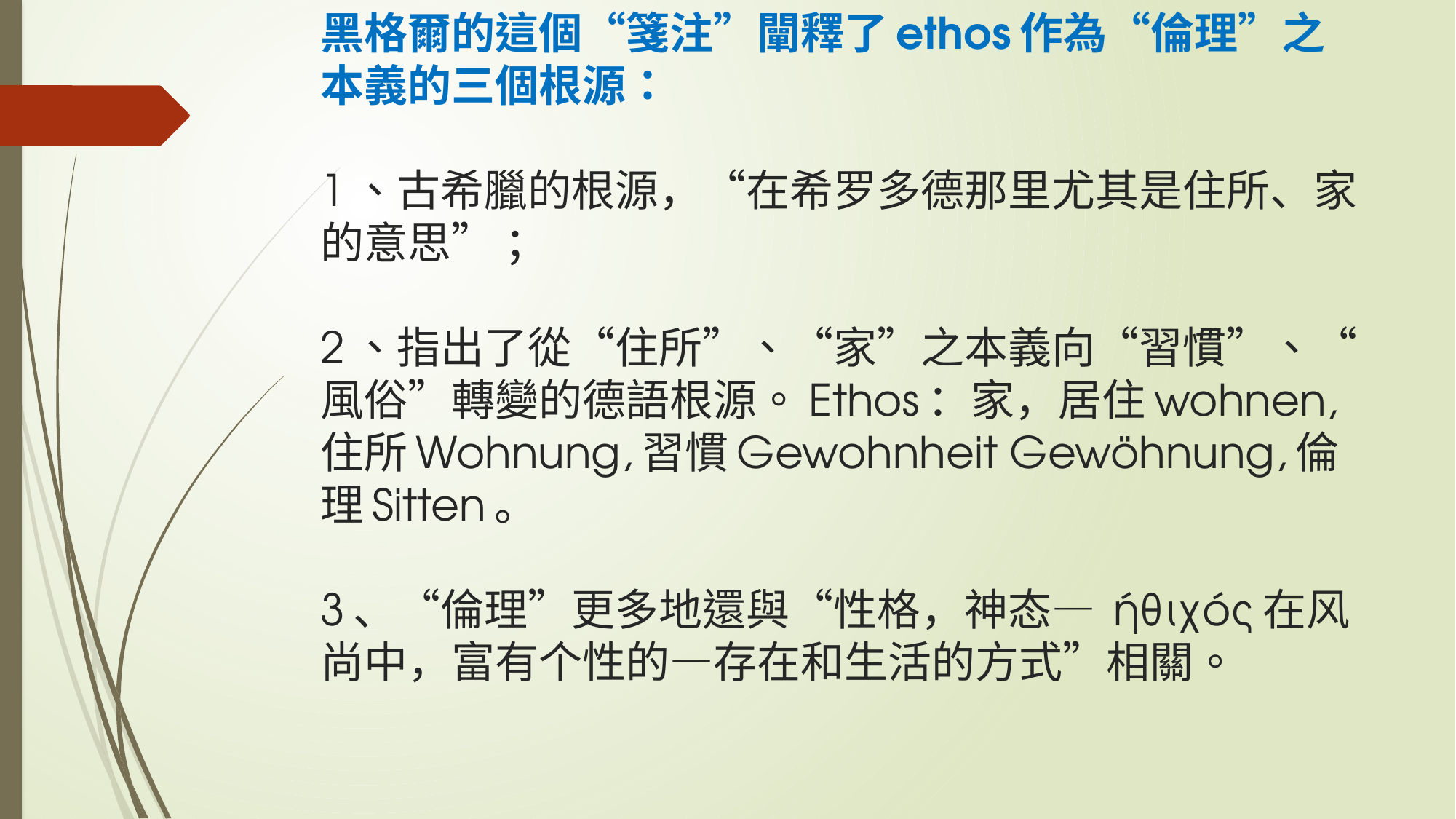

# 黑格爾的這個“箋注”闡釋了ethos作為“倫理”之本義的三個根源： 1、古希臘的根源，“在希罗多德那里尤其是住所、家的意思” ； 2、指出了從“住所”、“家”之本義向“習慣”、“風俗”轉變的德語根源。Ethos：家，居住wohnen,住所Wohnung,習慣Gewohnheit Gewöhnung,倫理Sitten。 3、“倫理”更多地還與“性格，神态— ήθιχóς在风尚中，富有个性的—存在和生活的方式”相關。